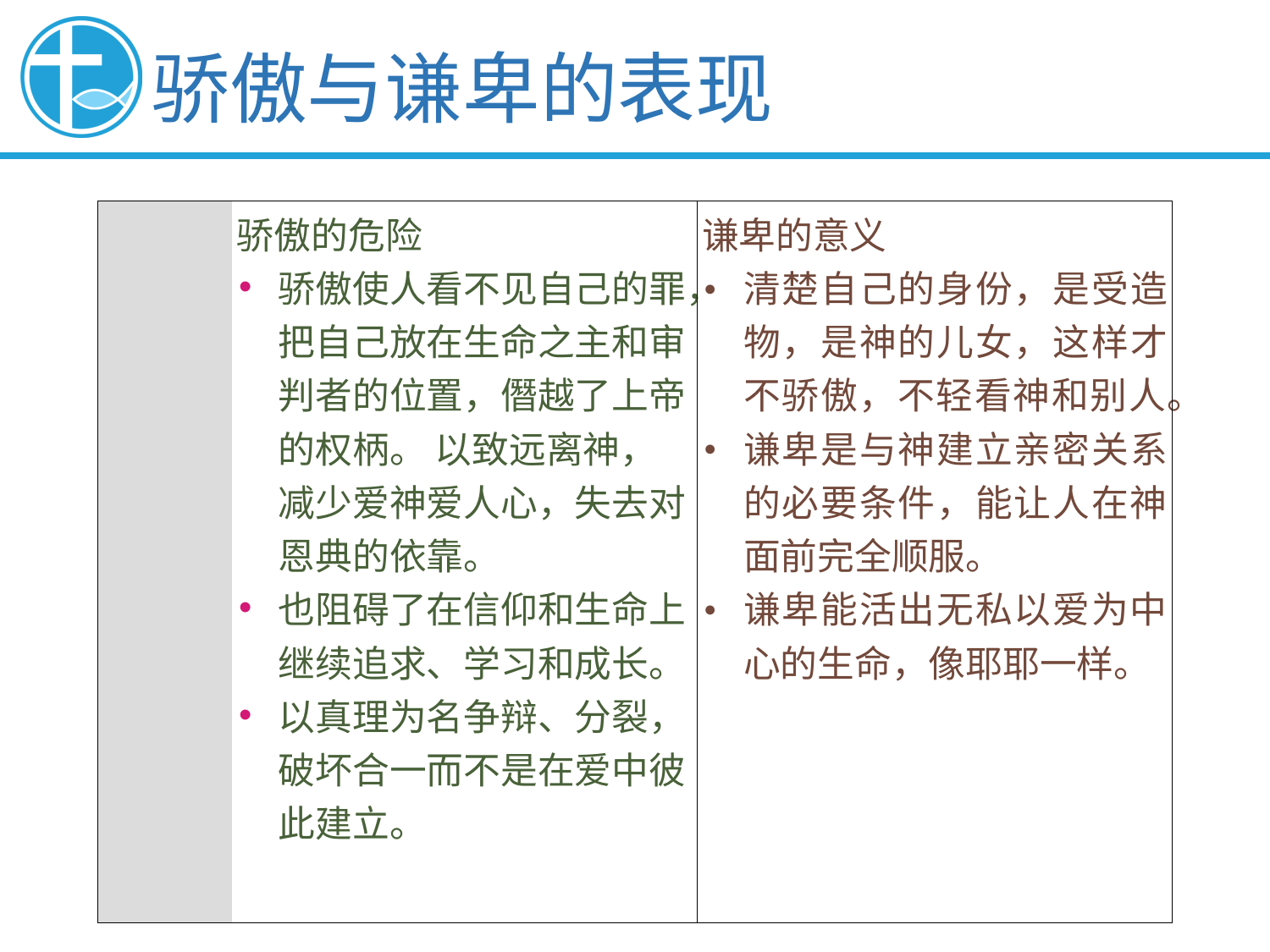

# 骄傲与谦卑的表现
|  | 骄傲的危险 骄傲使人看不见自己的罪，把自己放在生命之主和审判者的位置，僭越了上帝的权柄。 以致远离神，减少爱神爱人心，失去对恩典的依靠。  也阻碍了在信仰和生命上继续追求、学习和成长。 以真理为名争辩、分裂，破坏合一而不是在爱中彼此建立。 | 谦卑的意义 清楚自己的身份，是受造物，是神的儿女，这样才不骄傲，不轻看神和别人。 谦卑是与神建立亲密关系的必要条件，能让人在神面前完全顺服。 谦卑能活出无私以爱为中心的生命，像耶耶一样。 |
| --- | --- | --- |